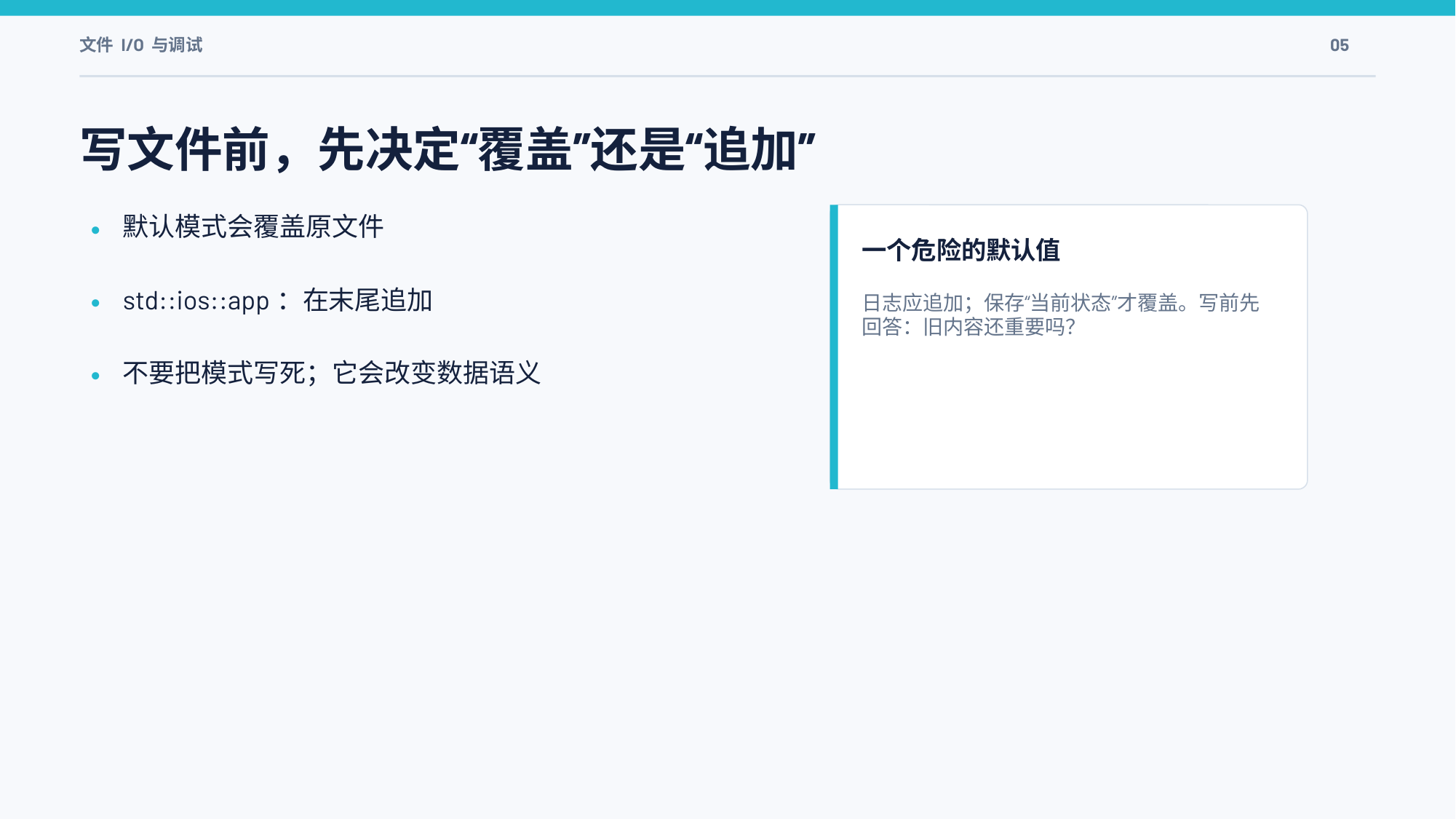

文件 I/O 与调试
05

写文件前，先决定“覆盖”还是“追加”

•
默认模式会覆盖原文件
一个危险的默认值
•
std::ios::app：在末尾追加
日志应追加；保存“当前状态”才覆盖。写前先回答：旧内容还重要吗？
•
不要把模式写死；它会改变数据语义